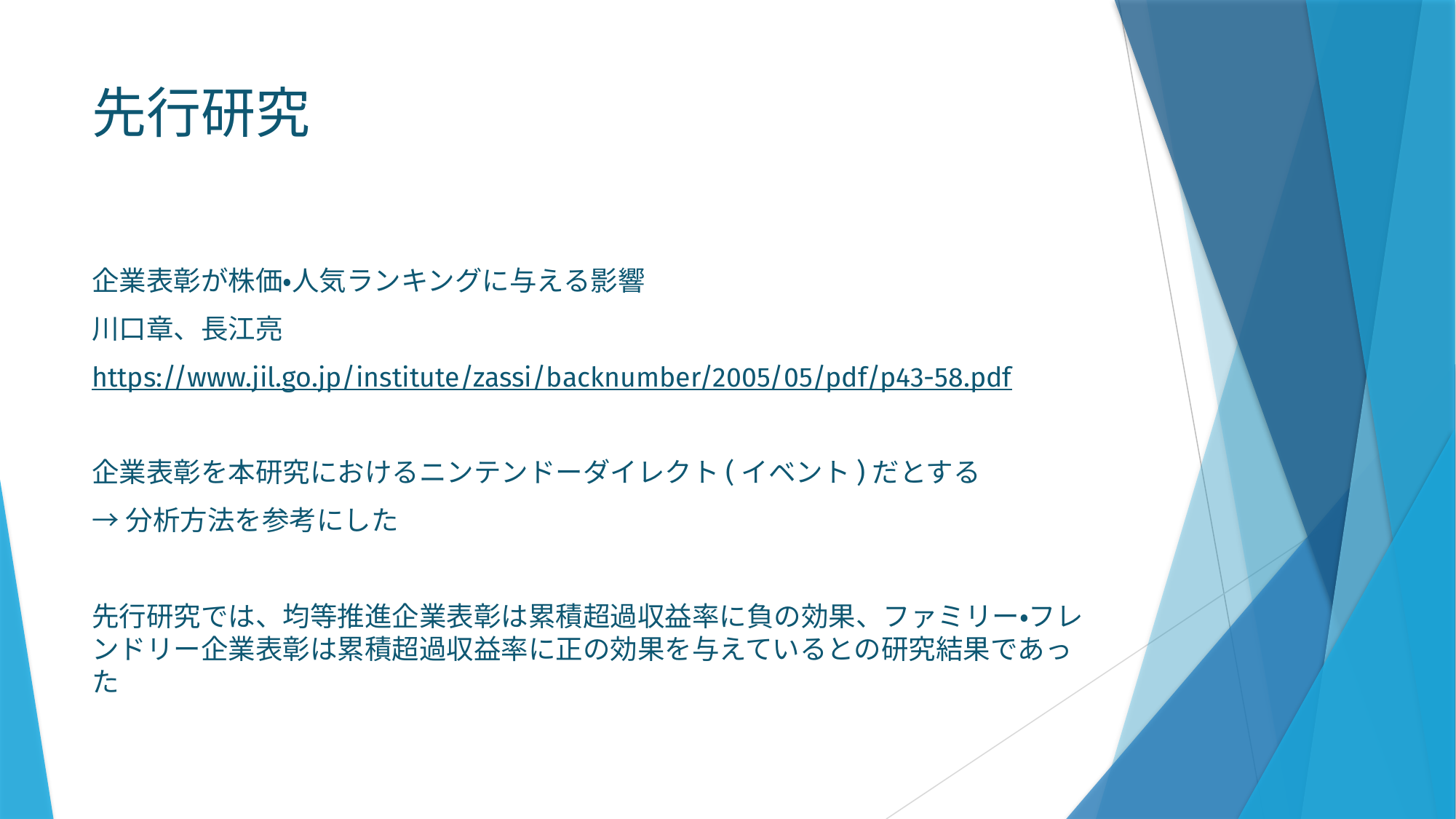

# 先行研究
企業表彰が株価・人気ランキングに与える影響
川口章、長江亮
https://www.jil.go.jp/institute/zassi/backnumber/2005/05/pdf/p43-58.pdf

企業表彰を本研究におけるニンテンドーダイレクト(イベント)だとする
→分析方法を参考にした

先行研究では、均等推進企業表彰は累積超過収益率に負の効果、ファミリー・フレンドリー企業表彰は累積超過収益率に正の効果を与えているとの研究結果であった